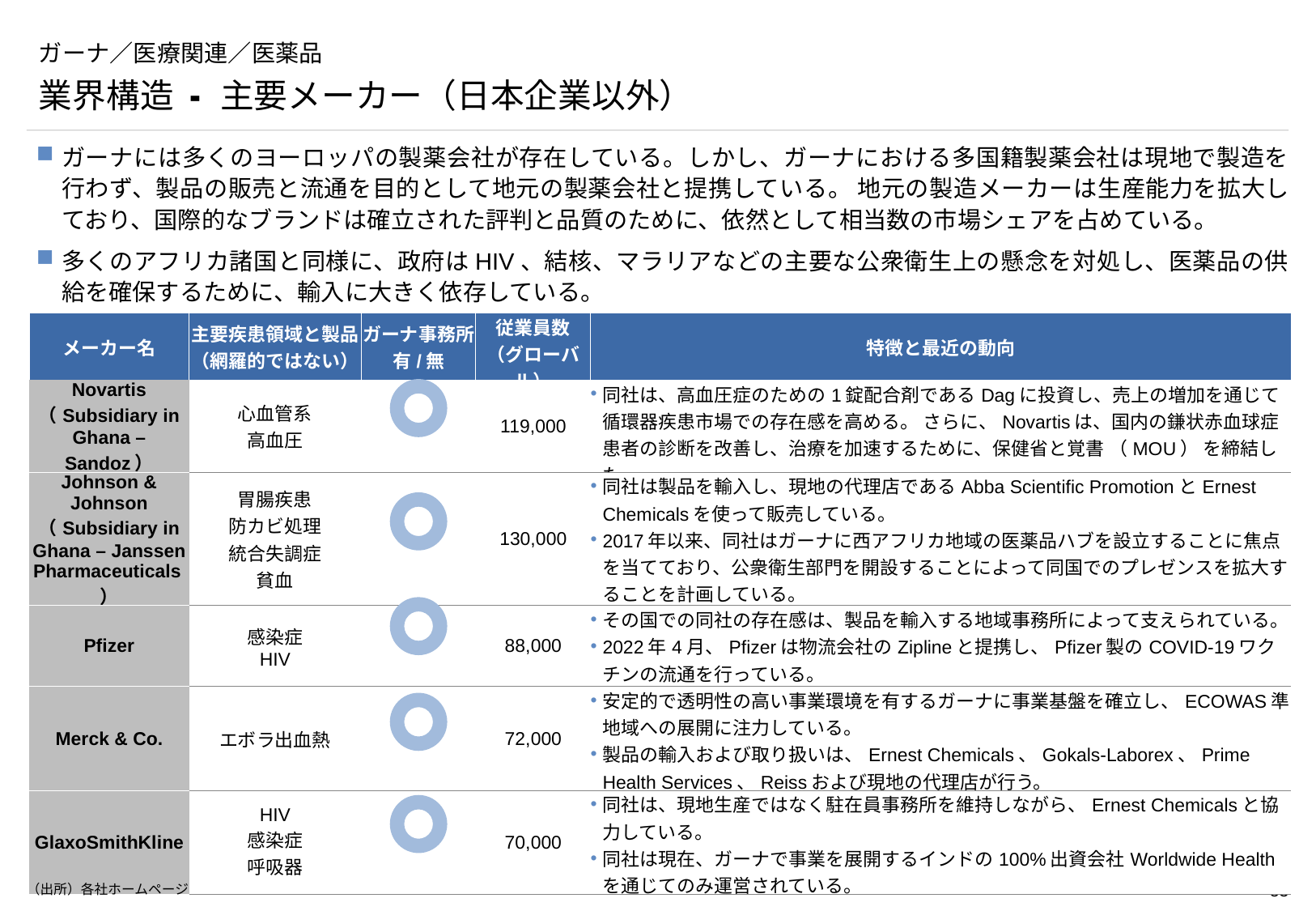

# ガーナ／医療関連／医薬品
業界構造 - 主要メーカー（日本企業以外）
ガーナには多くのヨーロッパの製薬会社が存在している。しかし、ガーナにおける多国籍製薬会社は現地で製造を行わず、製品の販売と流通を目的として地元の製薬会社と提携している。 地元の製造メーカーは生産能力を拡大しており、国際的なブランドは確立された評判と品質のために、依然として相当数の市場シェアを占めている。
多くのアフリカ諸国と同様に、政府はHIV、結核、マラリアなどの主要な公衆衛生上の懸念を対処し、医薬品の供給を確保するために、輸入に大きく依存している。
| メーカー名 | 主要疾患領域と製品 （網羅的ではない） | ガーナ事務所 有/無 | 従業員数 （グローバル） | 特徴と最近の動向 |
| --- | --- | --- | --- | --- |
| Novartis （Subsidiary in Ghana – Sandoz） | 心血管系 高血圧 |  | 119,000 | 同社は、高血圧症のための1錠配合剤であるDagに投資し、売上の増加を通じて循環器疾患市場での存在感を高める。 さらに、Novartisは、国内の鎌状赤血球症患者の診断を改善し、治療を加速するために、保健省と覚書 （MOU） を締結した。 |
| Johnson & Johnson （Subsidiary in Ghana – Janssen Pharmaceuticals） | 胃腸疾患 防カビ処理 統合失調症 貧血 |  | 130,000 | 同社は製品を輸入し、現地の代理店であるAbba Scientific PromotionとErnest Chemicalsを使って販売している。 2017年以来、同社はガーナに西アフリカ地域の医薬品ハブを設立することに焦点を当てており、公衆衛生部門を開設することによって同国でのプレゼンスを拡大することを計画している。 |
| Pfizer | 感染症 HIV |  | 88,000 | その国での同社の存在感は、製品を輸入する地域事務所によって支えられている。 2022年4月、Pfizerは物流会社のZiplineと提携し、Pfizer製のCOVID-19ワクチンの流通を行っている。 |
| Merck & Co. | エボラ出血熱 |  | 72,000 | 安定的で透明性の高い事業環境を有するガーナに事業基盤を確立し、ECOWAS準地域への展開に注力している。 製品の輸入および取り扱いは、Ernest Chemicals、Gokals-Laborex、Prime Health Services、Reissおよび現地の代理店が行う。 |
| GlaxoSmithKline | HIV 感染症 呼吸器 |  | 70,000 | 同社は、現地生産ではなく駐在員事務所を維持しながら、Ernest Chemicalsと協力している。 同社は現在、ガーナで事業を展開するインドの100%出資会社Worldwide Healthを通じてのみ運営されている。 |

（出所）各社ホームページ